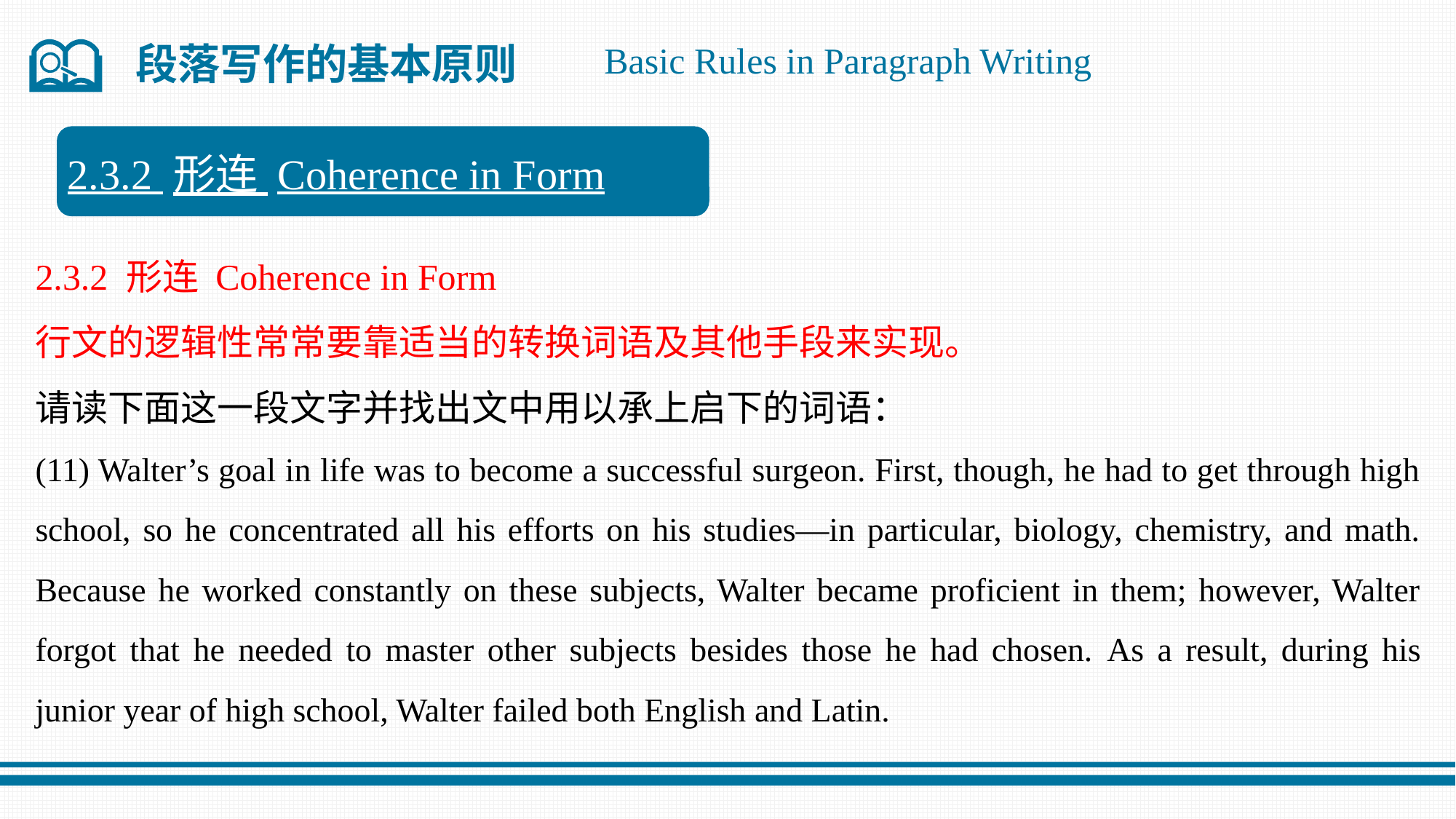

段落写作的基本原则
Basic Rules in Paragraph Writing

2.3.2 形连 Coherence in Form

2.3.2 形连 Coherence in Form
行文的逻辑性常常要靠适当的转换词语及其他手段来实现。
请读下面这一段文字并找出文中用以承上启下的词语：
(11) Walter’s goal in life was to become a successful surgeon. First, though, he had to get through high school, so he concentrated all his efforts on his studies—in particular, biology, chemistry, and math. Because he worked constantly on these subjects, Walter became proficient in them; however, Walter forgot that he needed to master other subjects besides those he had chosen. As a result, during his junior year of high school, Walter failed both English and Latin.